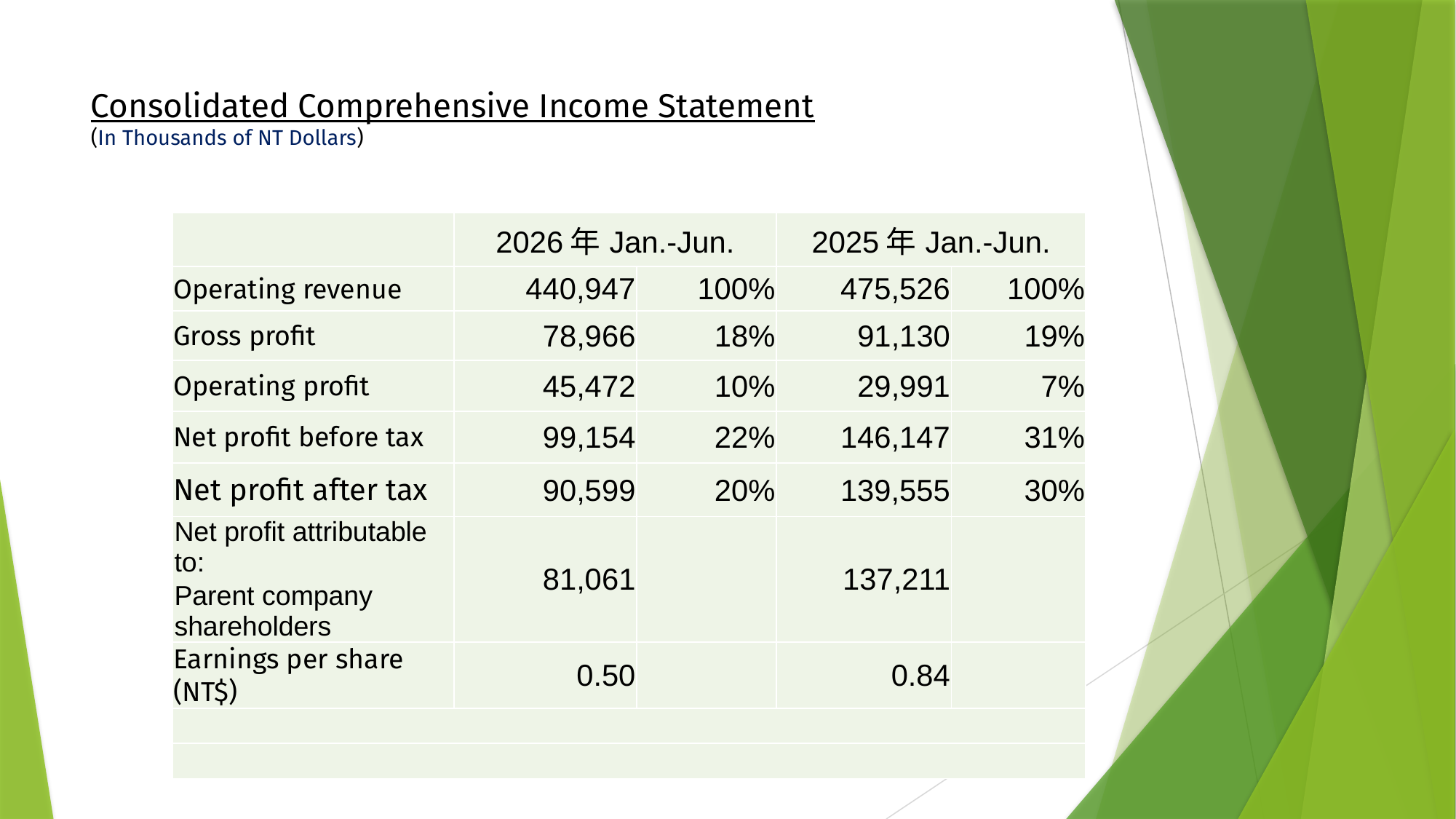

Consolidated Comprehensive Income Statement
(In Thousands of NT Dollars)
|  | 2026年Jan.-Jun. |  | 2025年Jan.-Jun. |  |
| --- | --- | --- | --- | --- |
| Operating revenue | 440,947 | 100% | 475,526 | 100% |
| Gross profit | 78,966 | 18% | 91,130 | 19% |
| Operating profit | 45,472 | 10% | 29,991 | 7% |
| Net profit before tax | 99,154 | 22% | 146,147 | 31% |
| Net profit after tax | 90,599 | 20% | 139,555 | 30% |
| Net profit attributable to: Parent company shareholders | 81,061 |  | 137,211 |  |
| Earnings per share (NT$) | 0.50 |  | 0.84 |  |
|  |  |  |  |  |
|  |  |  |  |  |